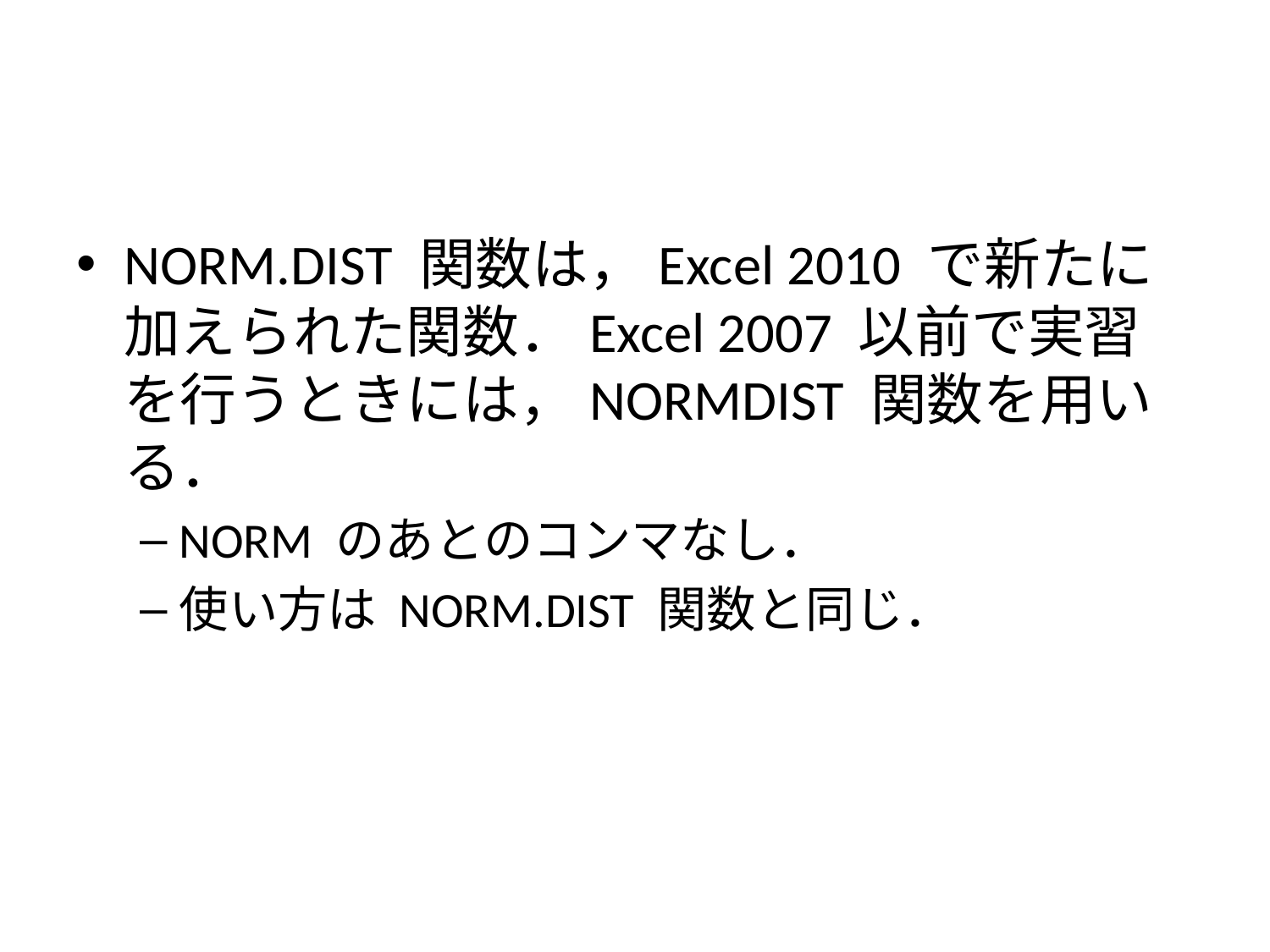

#
NORM.DIST 関数は，Excel 2010 で新たに加えられた関数．Excel 2007 以前で実習を行うときには，NORMDIST 関数を用いる．
NORM のあとのコンマなし．
使い方は NORM.DIST 関数と同じ．